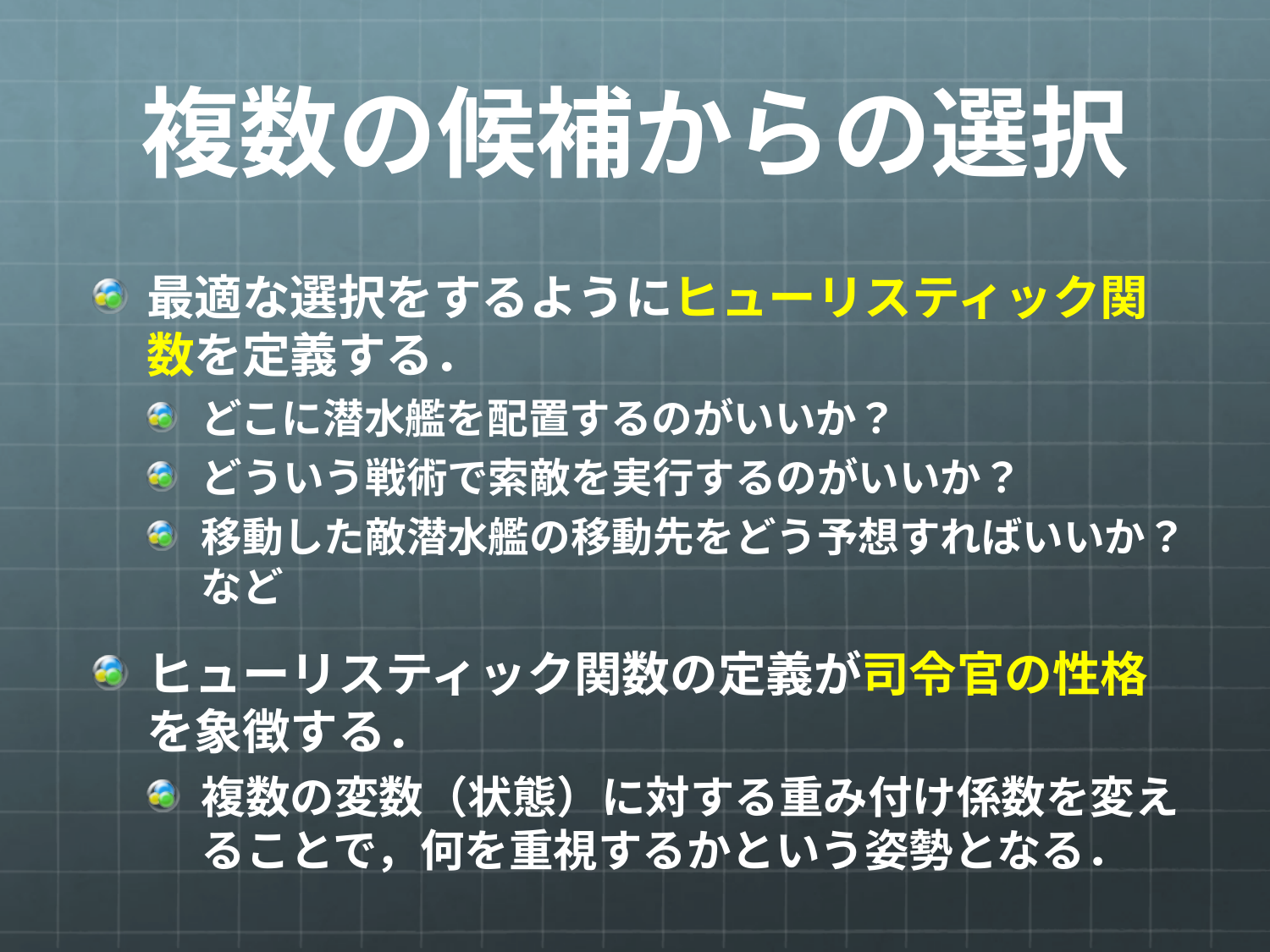

# 複数の候補からの選択
最適な選択をするようにヒューリスティック関数を定義する．
どこに潜水艦を配置するのがいいか？
どういう戦術で索敵を実行するのがいいか？
移動した敵潜水艦の移動先をどう予想すればいいか？
など
ヒューリスティック関数の定義が司令官の性格を象徴する．
複数の変数（状態）に対する重み付け係数を変えることで，何を重視するかという姿勢となる．